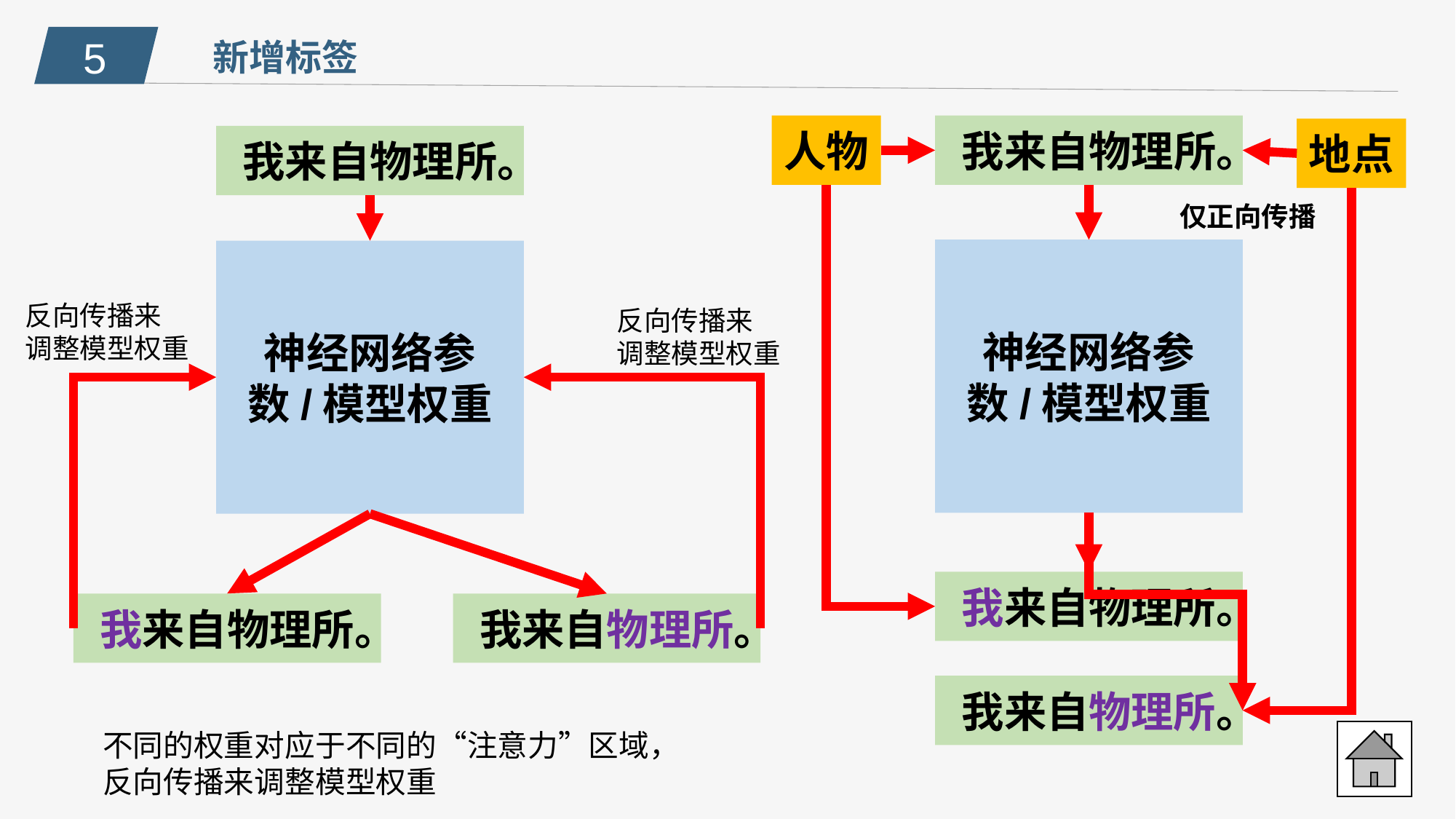

5

新增标签
人物
我来自物理所。
地点
我来自物理所。
仅正向传播
神经网络参数/模型权重
神经网络参数/模型权重
反向传播来
调整模型权重
反向传播来
调整模型权重
我来自物理所。
我来自物理所。
我来自物理所。
我来自物理所。
不同的权重对应于不同的“注意力”区域，
反向传播来调整模型权重